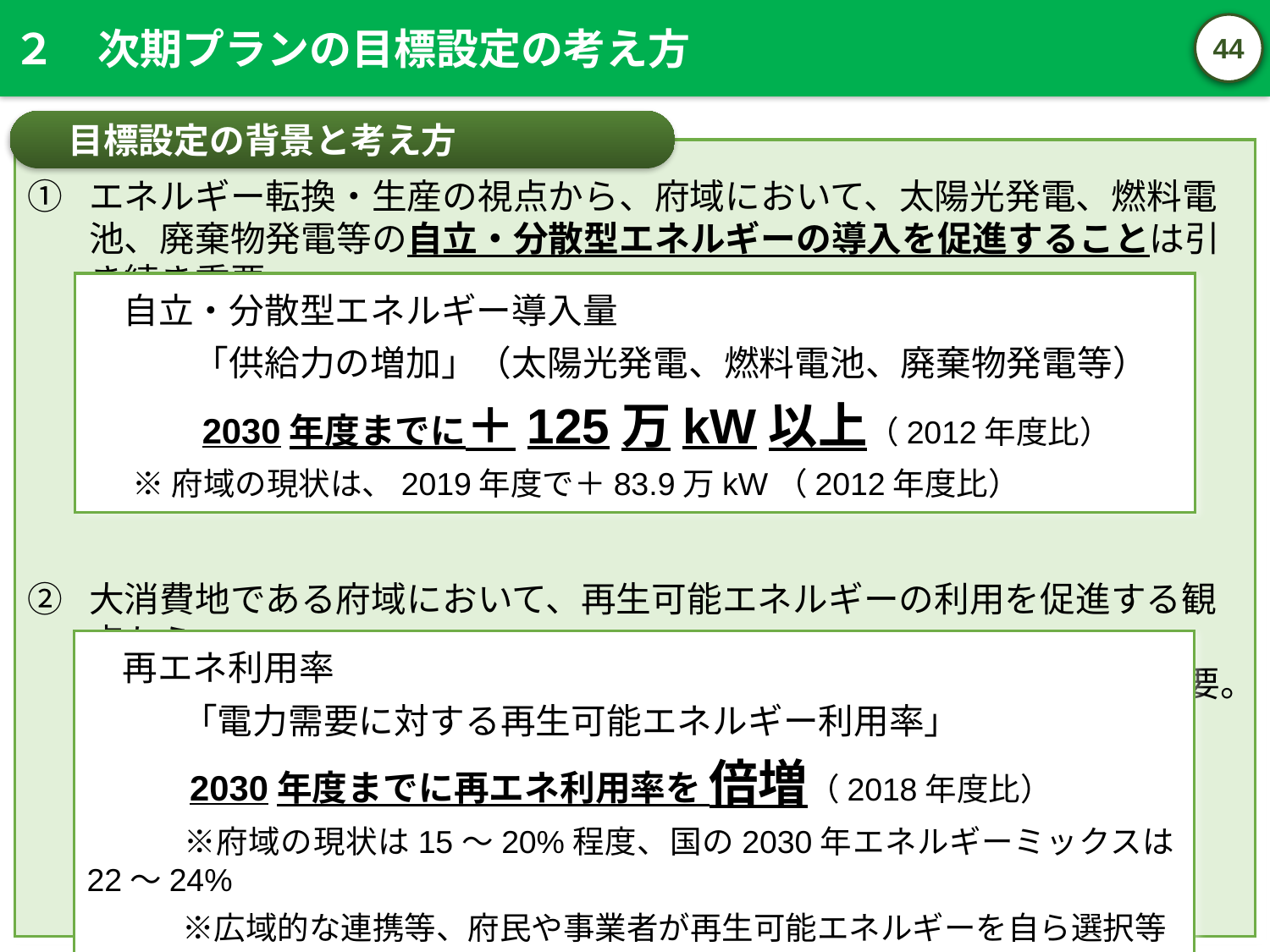

２　次期プランの目標設定の考え方
44
目標設定の背景と考え方
①	エネルギー転換・生産の視点から、府域において、太陽光発電、燃料電池、廃棄物発電等の自立・分散型エネルギーの導入を促進することは引き続き重要。

②	大消費地である府域において、再生可能エネルギーの利用を促進する観点から、
電力需要に対する再生可能エネルギーの利用率を高めていくことが重要。

　自立・分散型エネルギー導入量
　　　「供給力の増加」（太陽光発電、燃料電池、廃棄物発電等）
　　　2030年度までに＋125万kW以上（2012年度比）
       ※府域の現状は、2019年度で＋83.9万kW（2012年度比）
　再エネ利用率
　　　「電力需要に対する再生可能エネルギー利用率」
　　　2030年度までに再エネ利用率を 倍増（2018年度比）
　　　※府域の現状は15～20%程度、国の2030年エネルギーミックスは22～24%
　　　※広域的な連携等、府民や事業者が再生可能エネルギーを自ら選択等